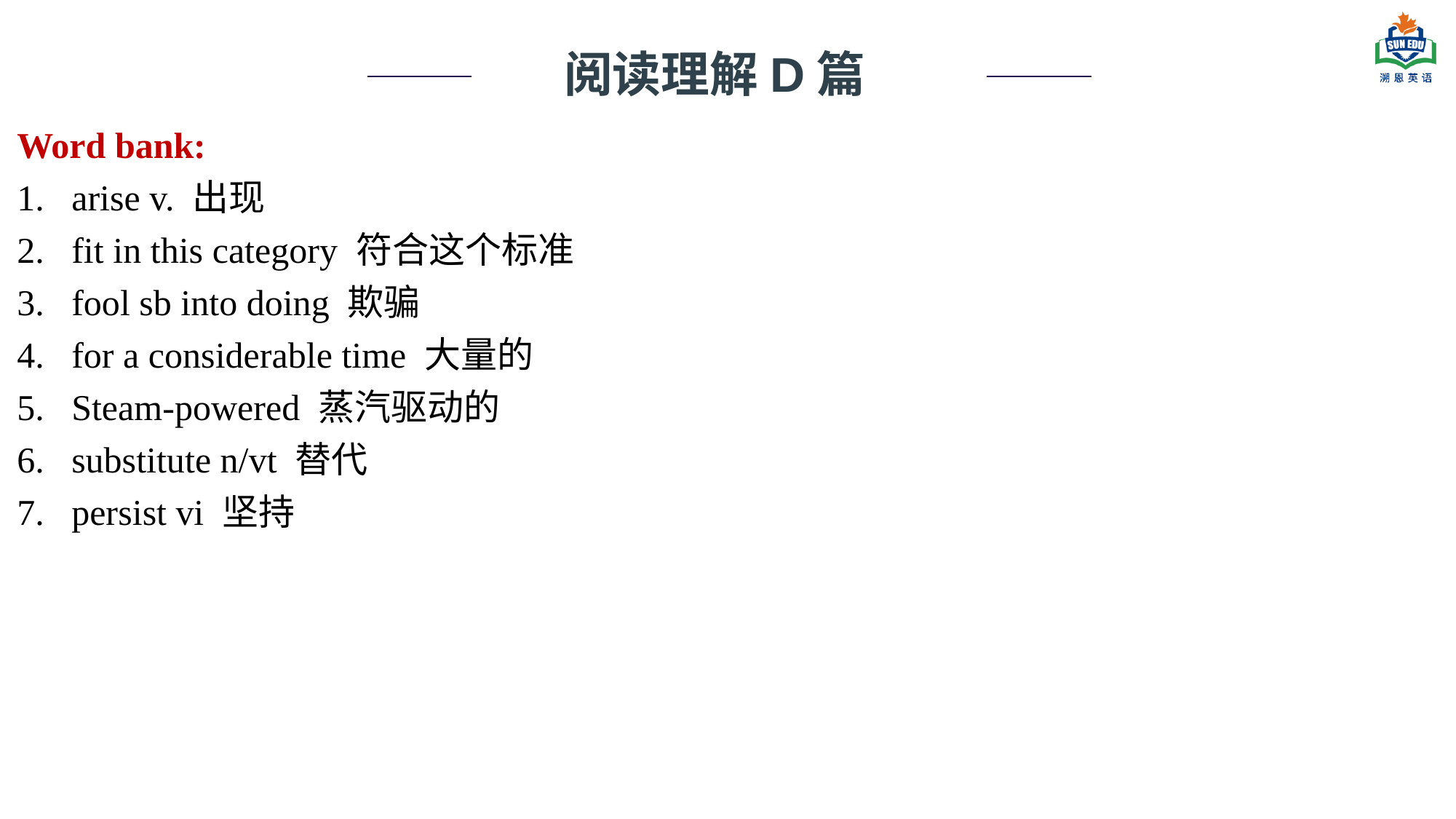

阅读理解D篇
Word bank:
arise v. 出现
fit in this category 符合这个标准
fool sb into doing 欺骗
for a considerable time 大量的
Steam-powered 蒸汽驱动的
substitute n/vt 替代
persist vi 坚持